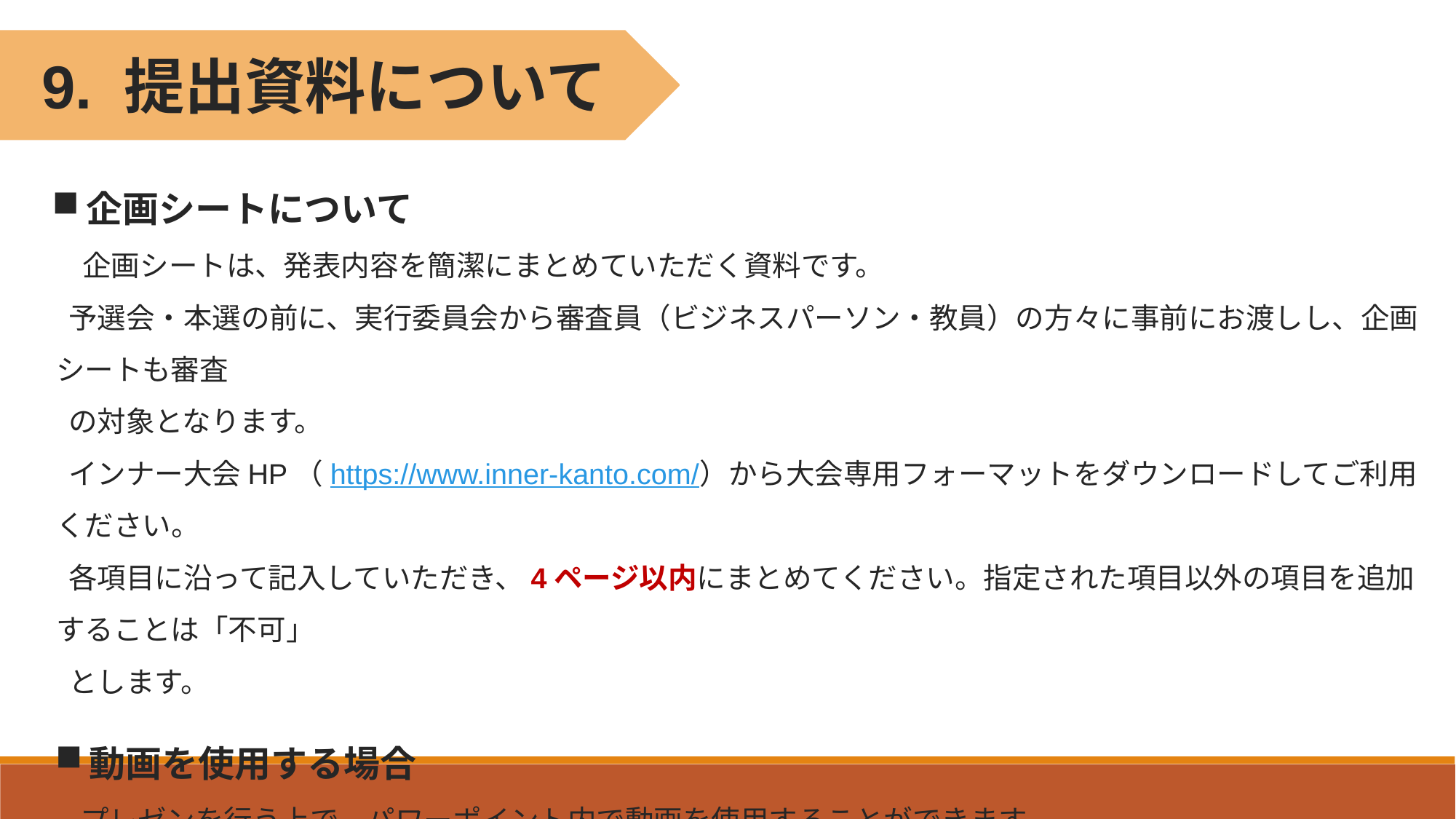

9. 提出資料について
企画シートについて
　企画シートは、発表内容を簡潔にまとめていただく資料です。
 予選会・本選の前に、実行委員会から審査員（ビジネスパーソン・教員）の方々に事前にお渡しし、企画シートも審査
 の対象となります。
 インナー大会HP（https://www.inner-kanto.com/）から大会専用フォーマットをダウンロードしてご利用ください。
 各項目に沿って記入していただき、4ページ以内にまとめてください。指定された項目以外の項目を追加することは「不可」
 とします。

動画を使用する場合
　プレゼンを行う上で、パワーポイント内で動画を使用することができます。
　使用する場合は企画シートに動画を使用すること、使用するスライド番号を記載して申請してください。